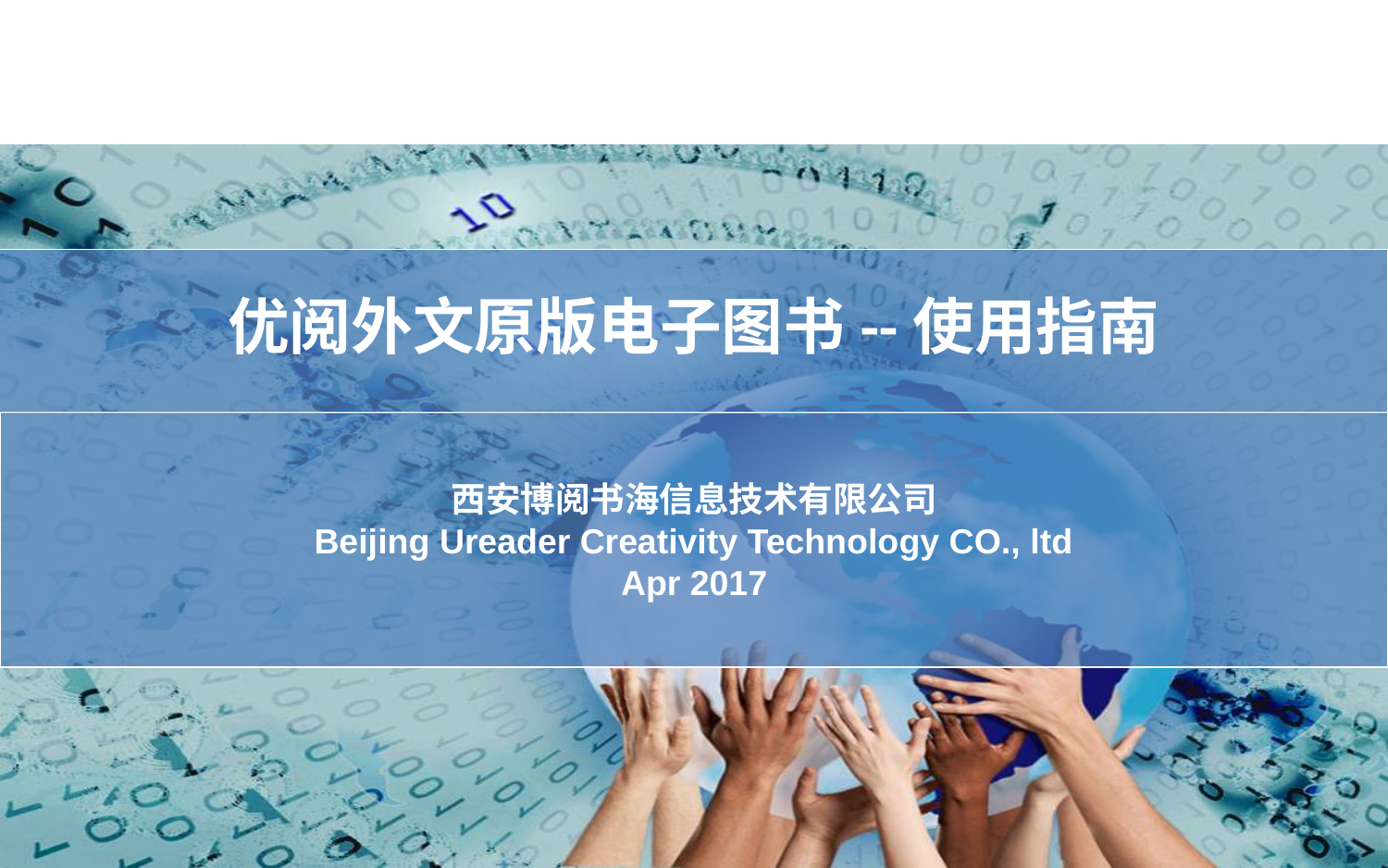

优阅外文原版电子图书--使用指南
西安博阅书海信息技术有限公司
Beijing Ureader Creativity Technology CO., ltd
Apr 2017